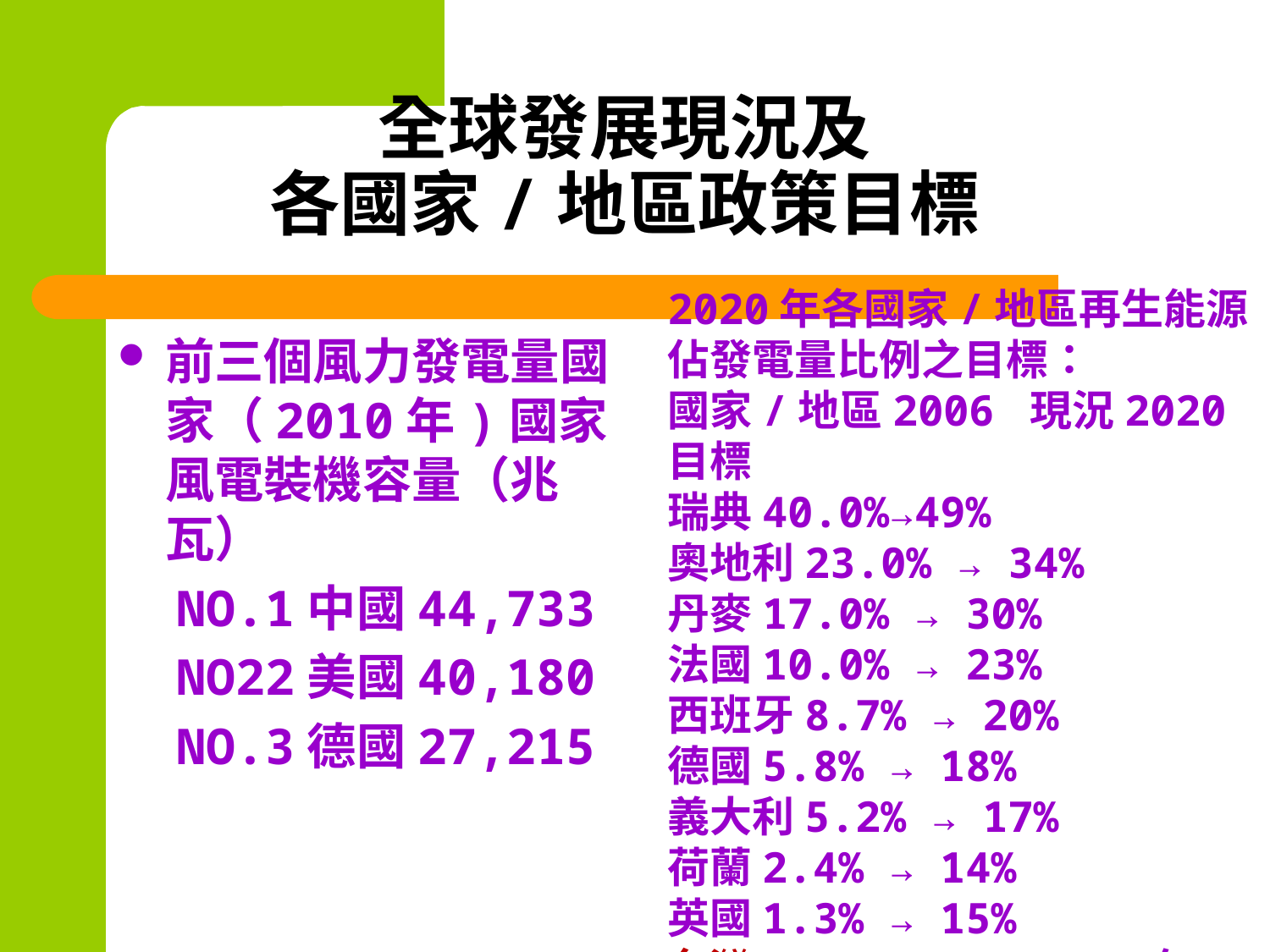

全球發展現況及
各國家/地區政策目標
2020年各國家/地區再生能源佔發電量比例之目標：
國家/地區2006 現況2020目標
瑞典40.0%→49%
奧地利23.0% → 34%
丹麥17.0% → 30%
法國10.0% → 23%
西班牙8.7% → 20%
德國5.8% → 18%
義大利5.2% → 17%
荷蘭2.4% → 14%
英國1.3% → 15%
台灣1.0% → 8%(2025 年)

前三個風力發電量國家（2010年)國家風電裝機容量（兆瓦）
  NO.1中國44,733
  NO22美國40,180
  NO.3德國27,215